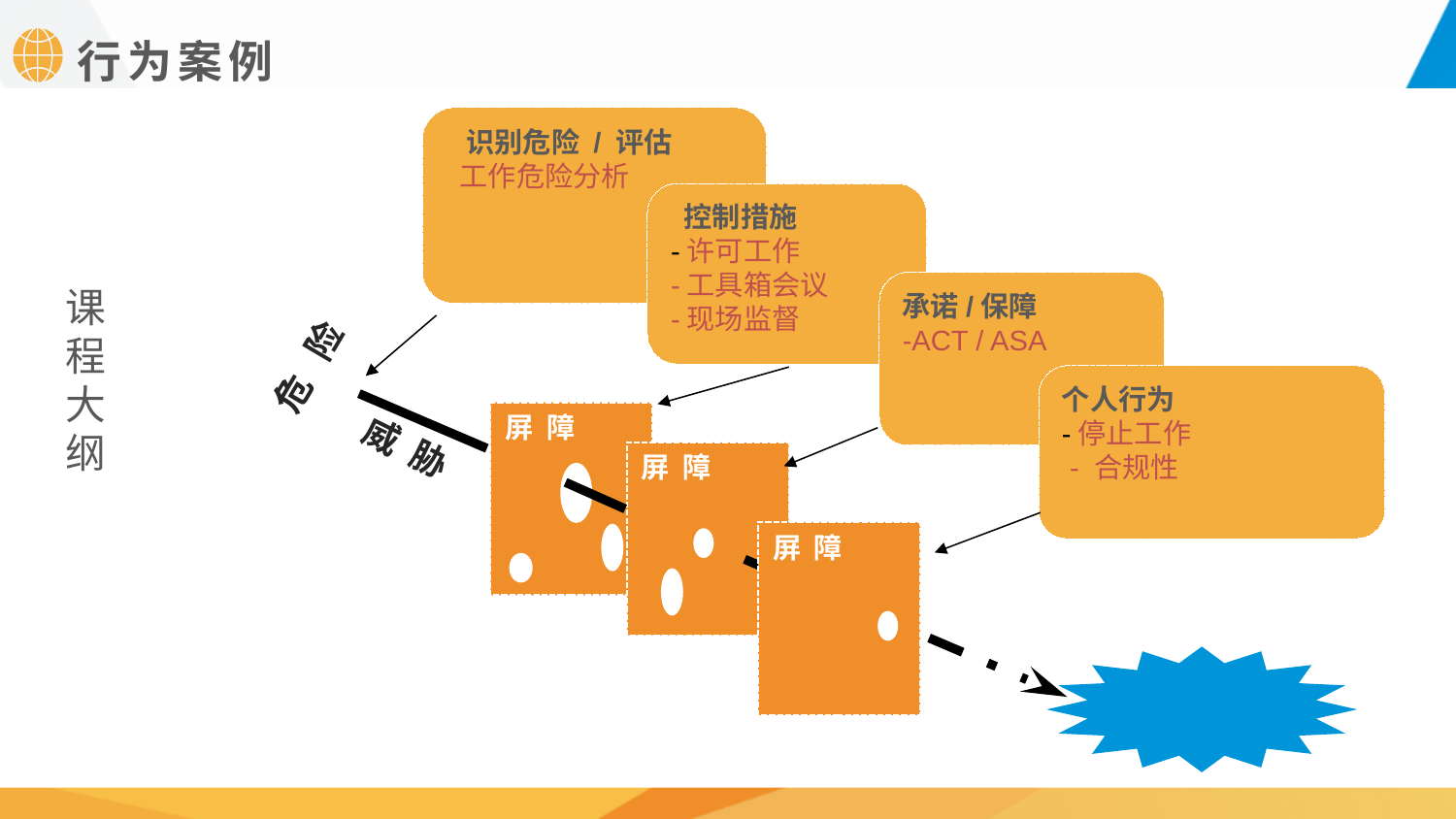

行为案例

  识别危险 / 评估
 工作危险分析

 控制措施
-许可工作
-工具箱会议
-现场监督

承诺/保障
-ACT / ASA

课
程
大
纲

  危   险
个人行为
-停止工作
 - 合规性

屏  障
  威  胁

屏  障

屏  障